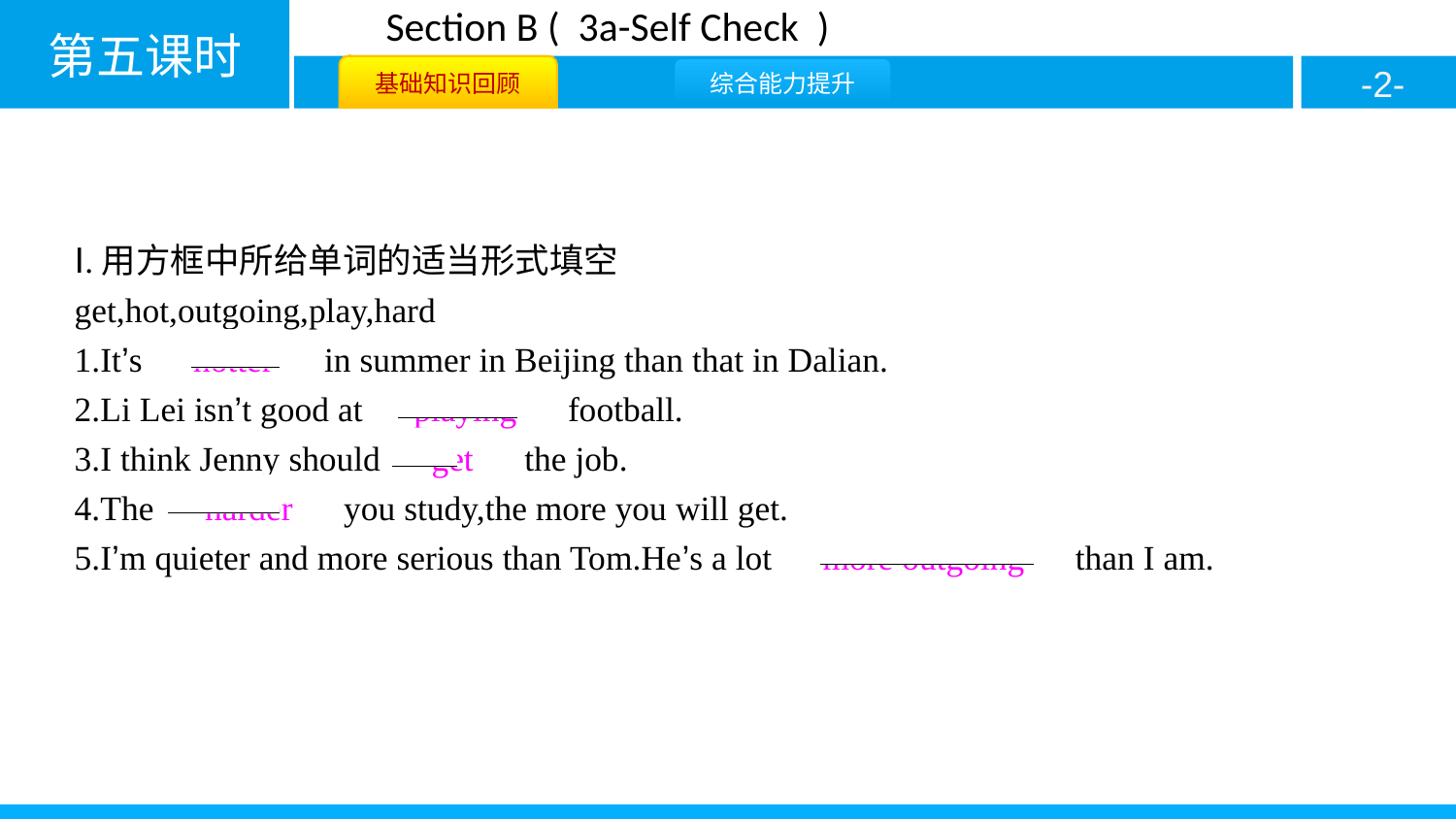

Ⅰ.用方框中所给单词的适当形式填空
get,hot,outgoing,play,hard
1.It’s　hotter　in summer in Beijing than that in Dalian.
2.Li Lei isn’t good at　playing　football.
3.I think Jenny should　get　the job.
4.The　harder　you study,the more you will get.
5.I’m quieter and more serious than Tom.He’s a lot　more outgoing　than I am.